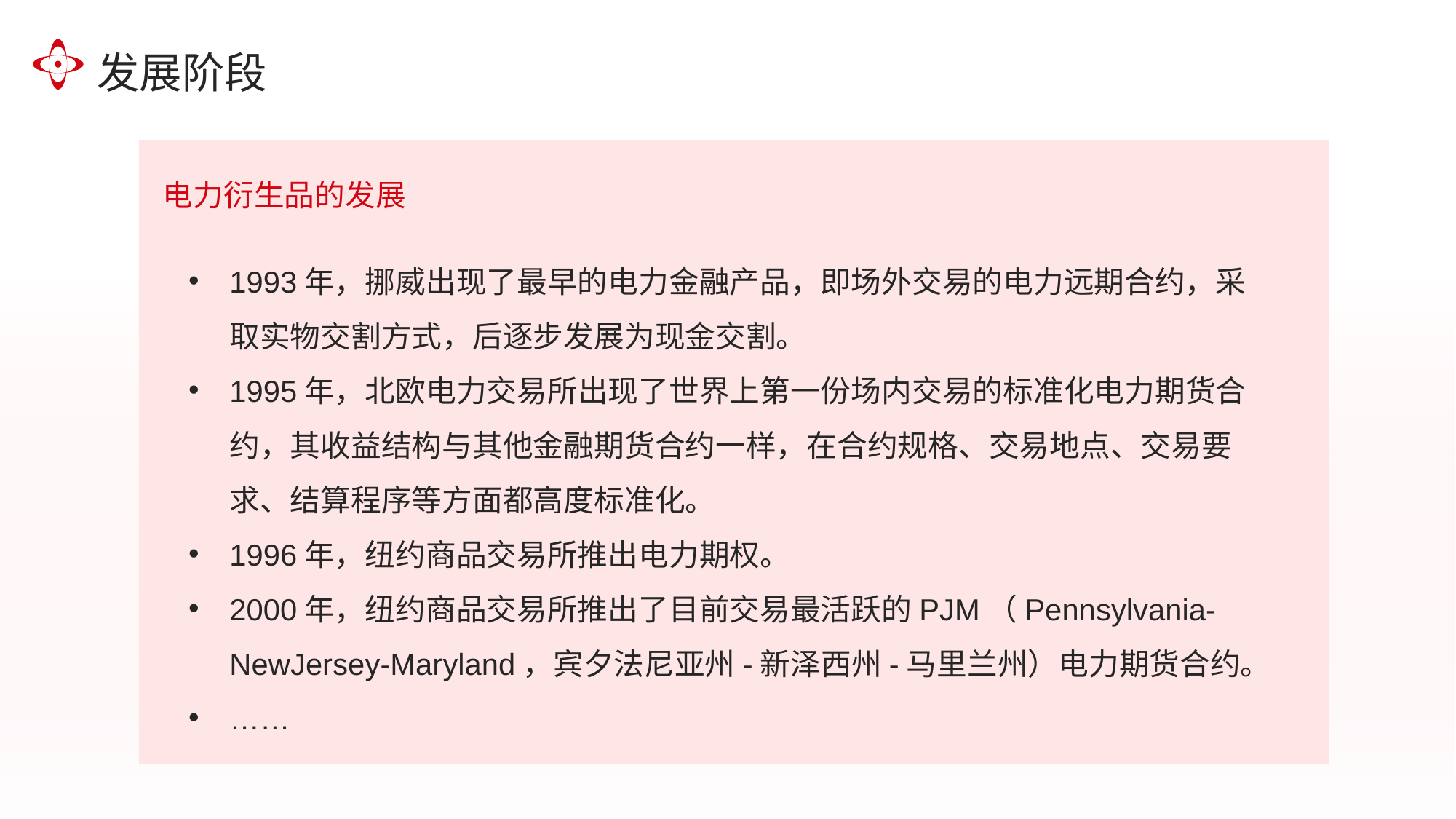

发展阶段

电力衍生品的发展
1993年，挪威出现了最早的电力金融产品，即场外交易的电力远期合约，采取实物交割方式，后逐步发展为现金交割。
1995年，北欧电力交易所出现了世界上第一份场内交易的标准化电力期货合约，其收益结构与其他金融期货合约一样，在合约规格、交易地点、交易要求、结算程序等方面都高度标准化。
1996年，纽约商品交易所推出电力期权。
2000年，纽约商品交易所推出了目前交易最活跃的PJM（Pennsylvania-NewJersey-Maryland，宾夕法尼亚州-新泽西州-马里兰州）电力期货合约。
……